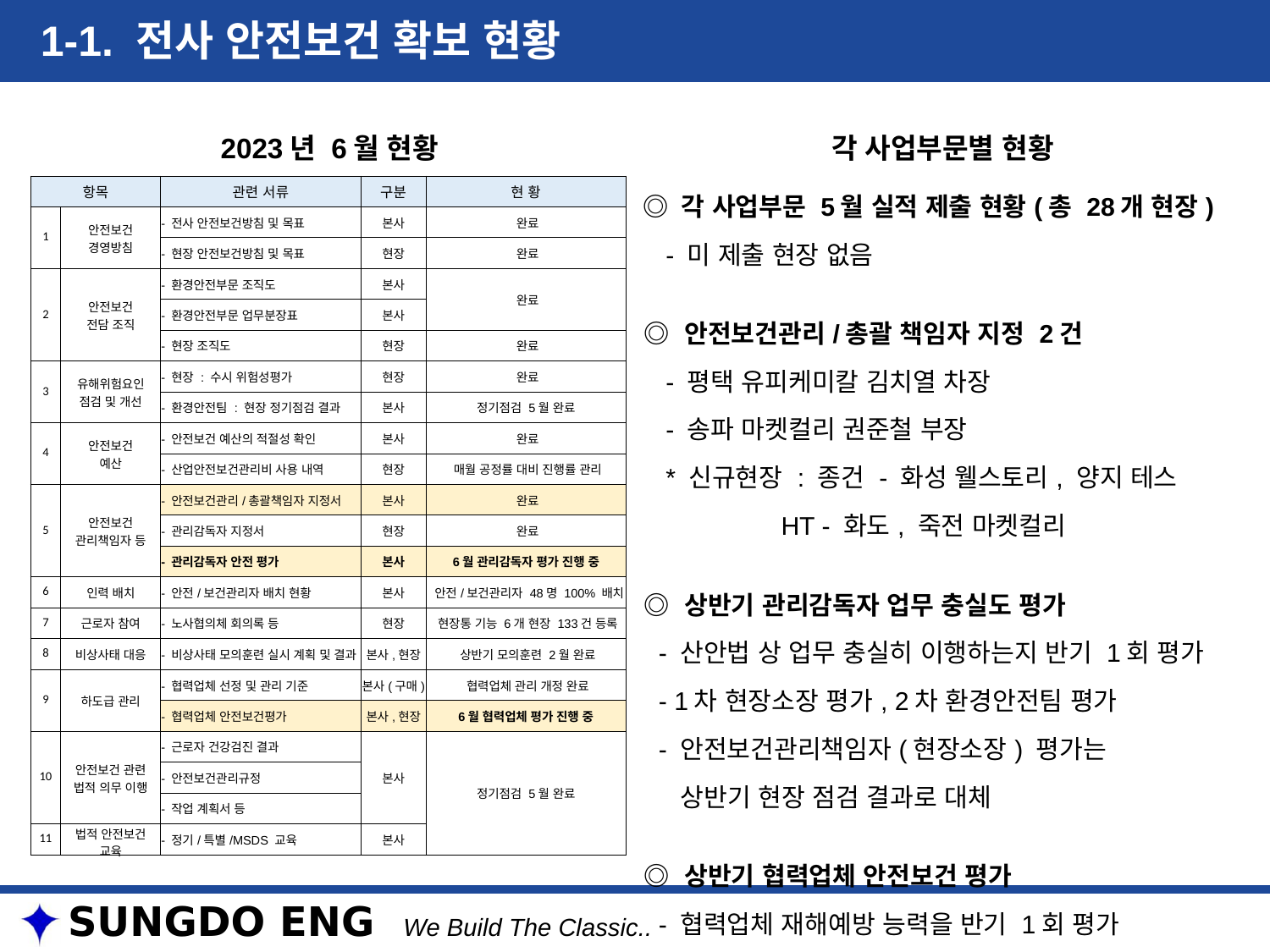

1-1. 전사 안전보건 확보 현황
| 2023년 6월 현황 | 각 사업부문별 현황 |
| --- | --- |
|  | ◎ 각 사업부문 5월 실적 제출 현황(총 28개 현장) - 미 제출 현장 없음 ◎ 안전보건관리/총괄 책임자 지정 2건 - 평택 유피케미칼 김치열 차장 - 송파 마켓컬리 권준철 부장 \* 신규현장 : 종건 - 화성 웰스토리, 양지 테스 HT - 화도, 죽전 마켓컬리 ◎ 상반기 관리감독자 업무 충실도 평가 - 산안법 상 업무 충실히 이행하는지 반기 1회 평가 - 1차 현장소장 평가, 2차 환경안전팀 평가 - 안전보건관리책임자(현장소장) 평가는 상반기 현장 점검 결과로 대체 ◎ 상반기 협력업체 안전보건 평가 - 협력업체 재해예방 능력을 반기 1회 평가 |
| 항목 |  | 관련 서류 | 구분 | 현 황 |
| --- | --- | --- | --- | --- |
| 1 | 안전보건 경영방침 | - 전사 안전보건방침 및 목표 | 본사 | 완료 |
|  |  | - 현장 안전보건방침 및 목표 | 현장 | 완료 |
| 2 | 안전보건 전담 조직 | - 환경안전부문 조직도 | 본사 | 완료 |
|  |  | - 환경안전부문 업무분장표 | 본사 |  |
|  |  | - 현장 조직도 | 현장 | 완료 |
| 3 | 유해위험요인 점검 및 개선 | - 현장 : 수시 위험성평가 | 현장 | 완료 |
|  |  | - 환경안전팀 : 현장 정기점검 결과 | 본사 | 정기점검 5월 완료 |
| 4 | 안전보건 예산 | - 안전보건 예산의 적절성 확인 | 본사 | 완료 |
|  |  | - 산업안전보건관리비 사용 내역 | 현장 | 매월 공정률 대비 진행률 관리 |
| 5 | 안전보건 관리책임자 등 | - 안전보건관리/총괄책임자 지정서 | 본사 | 완료 |
|  |  | - 관리감독자 지정서 | 현장 | 완료 |
|  |  | - 관리감독자 안전 평가 | 본사 | 6월 관리감독자 평가 진행 중 |
| 6 | 인력 배치 | - 안전/보건관리자 배치 현황 | 본사 | 안전/보건관리자 48명 100% 배치 |
| 7 | 근로자 참여 | - 노사협의체 회의록 등 | 현장 | 현장통 기능 6개 현장 133건 등록 |
| 8 | 비상사태 대응 | - 비상사태 모의훈련 실시 계획 및 결과 | 본사,현장 | 상반기 모의훈련 2월 완료 |
| 9 | 하도급 관리 | - 협력업체 선정 및 관리 기준 | 본사(구매) | 협력업체 관리 개정 완료 |
|  |  | - 협력업체 안전보건평가 | 본사,현장 | 6월 협력업체 평가 진행 중 |
| 10 | 안전보건 관련 법적 의무 이행 | - 근로자 건강검진 결과 | 본사 | 정기점검 5월 완료 |
|  |  | - 안전보건관리규정 |  |  |
|  |  | - 작업 계획서 등 |  |  |
| 11 | 법적 안전보건 교육 | - 정기/특별/MSDS 교육 | 본사 |  |